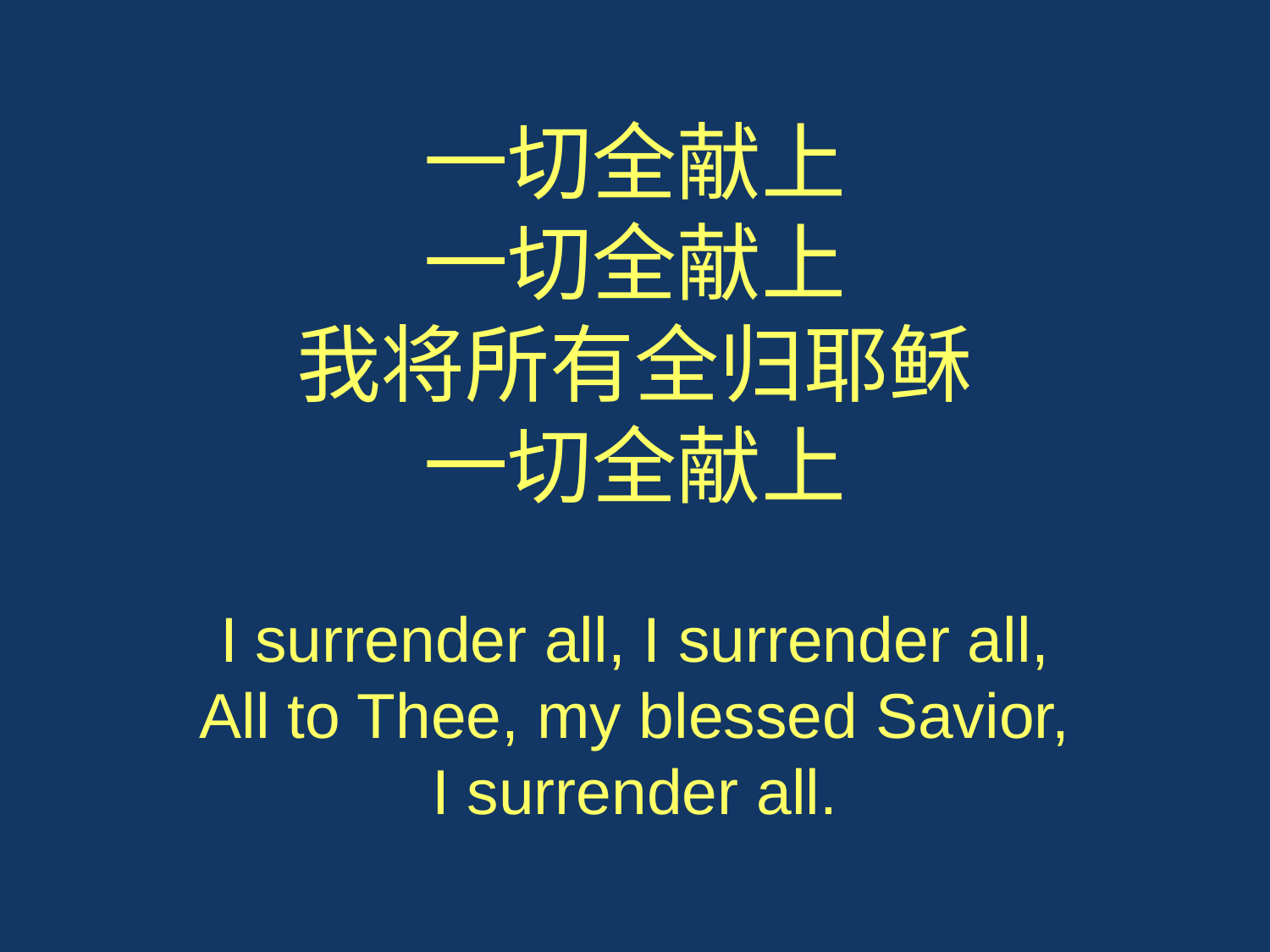

一切全献上
一切全献上
我将所有全归耶稣
一切全献上

I surrender all, I surrender all,
All to Thee, my blessed Savior,
I surrender all.